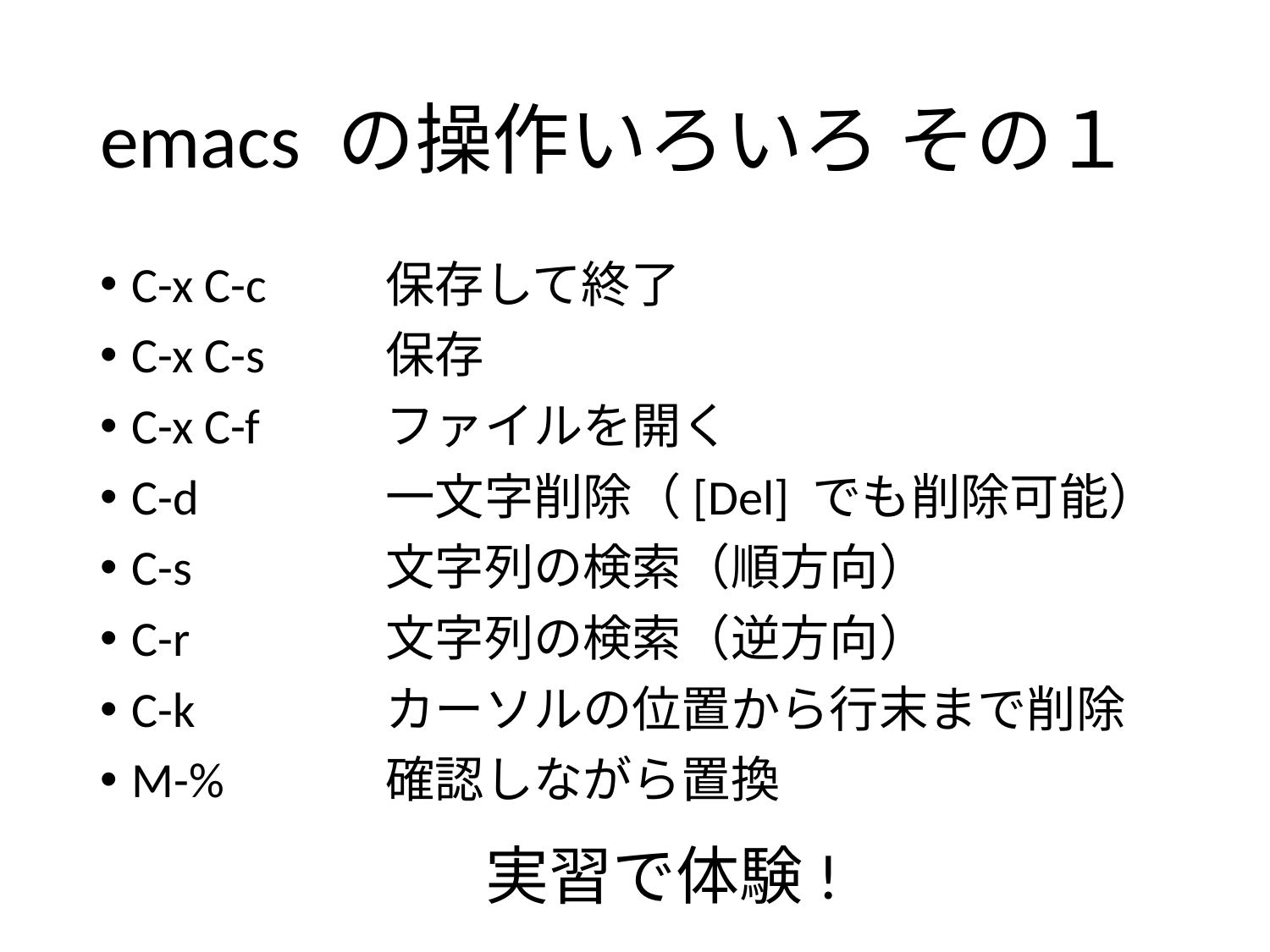

# emacs の操作いろいろ その１
C-x C-c	保存して終了
C-x C-s	保存
C-x C-f	ファイルを開く
C-d		一文字削除（[Del] でも削除可能）
C-s		文字列の検索（順方向）
C-r		文字列の検索（逆方向）
C-k		カーソルの位置から行末まで削除
M-%		確認しながら置換

実習で体験!